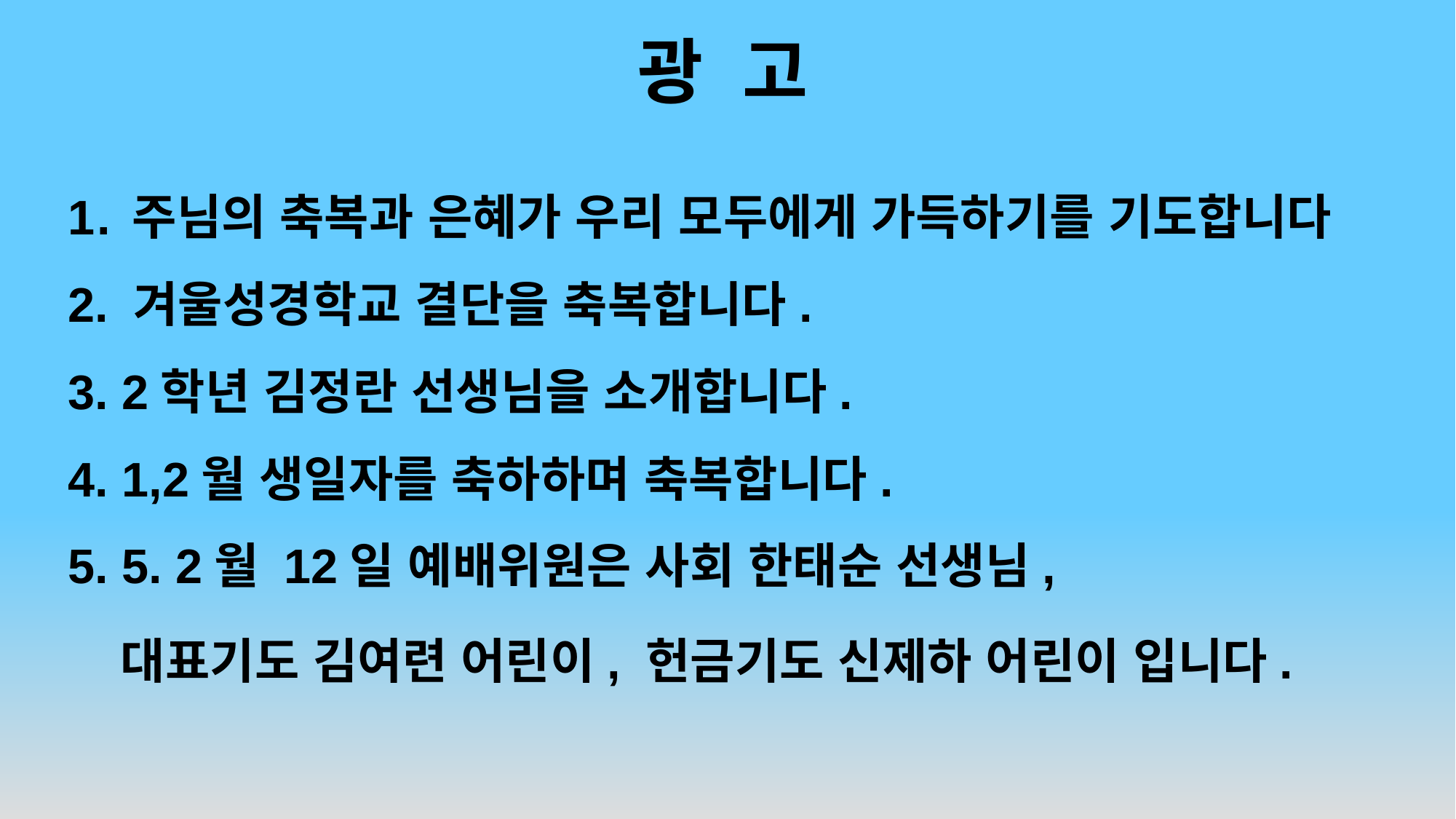

# 광  고
주님의 축복과 은혜가 우리 모두에게 가득하기를 기도합니다
2. 겨울성경학교 결단을 축복합니다.
3. 2학년 김정란 선생님을 소개합니다.
4. 1,2월 생일자를 축하하며 축복합니다.
5. 5. 2월 12일 예배위원은 사회 한태순 선생님,
   대표기도 김여련 어린이, 헌금기도 신제하 어린이 입니다.